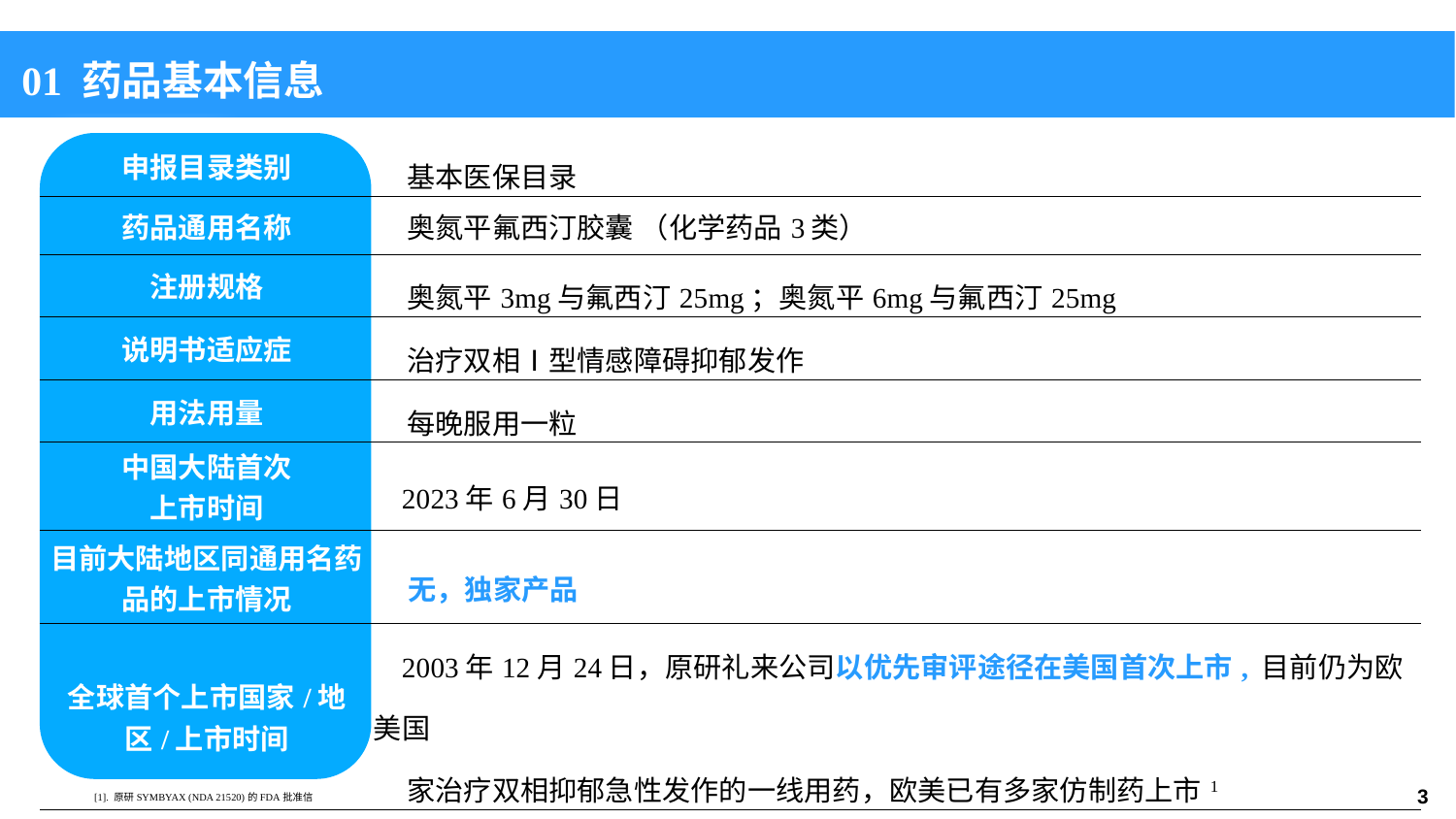

01 药品基本信息

| 申报目录类别 | 基本医保目录 |
| --- | --- |
| 药品通用名称 | 奥氮平氟西汀胶囊 （化学药品3类） |
| 注册规格 | 奥氮平3mg与氟西汀25mg；奥氮平6mg与氟西汀25mg |
| 说明书适应症 | 治疗双相Ⅰ型情感障碍抑郁发作 |
| 用法用量 | 每晚服用一粒 |
| 中国大陆首次 上市时间 | 2023年6月30日 |
| 目前大陆地区同通用名药品的上市情况 | 无，独家产品 |
| 全球首个上市国家/地区/上市时间 | 2003年12月24日，原研礼来公司以优先审评途径在美国首次上市, 目前仍为欧美国 家治疗双相抑郁急性发作的一线用药，欧美已有多家仿制药上市1 |
| 是否为OTC药品 | 否 |
[1]. 原研SYMBYAX (NDA 21520)的FDA批准信